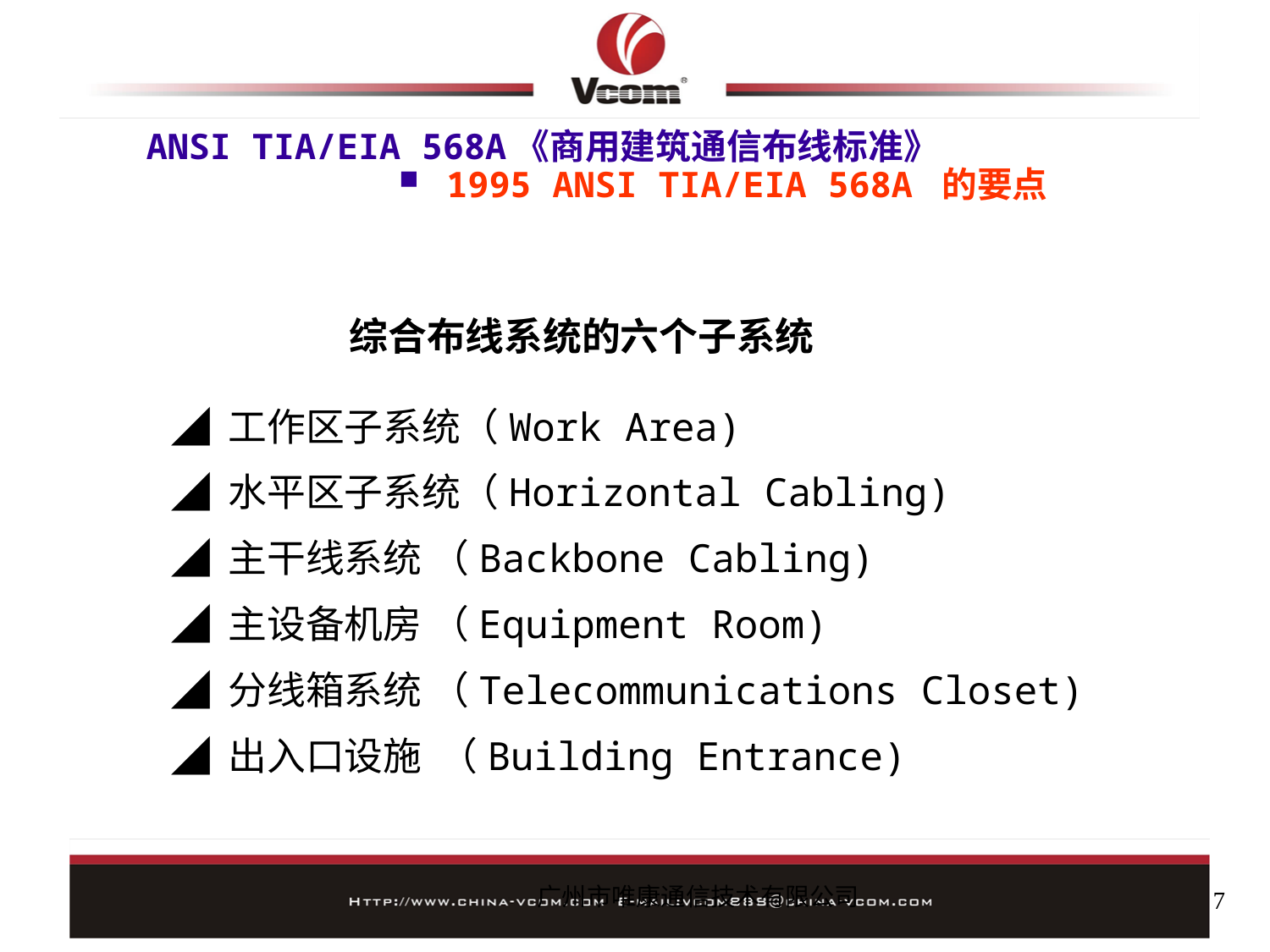

# ANSI TIA/EIA 568A《商用建筑通信布线标准》
1995 ANSI TIA/EIA 568A 的要点
综合布线系统的六个子系统
◢ 工作区子系统（Work Area)
◢ 水平区子系统（Horizontal Cabling)
◢ 主干线系统 （Backbone Cabling)
◢ 主设备机房 （Equipment Room)
◢ 分线箱系统 （Telecommunications Closet)
◢ 出入口设施  （Building Entrance)
广州市唯康通信技术有限公司
7